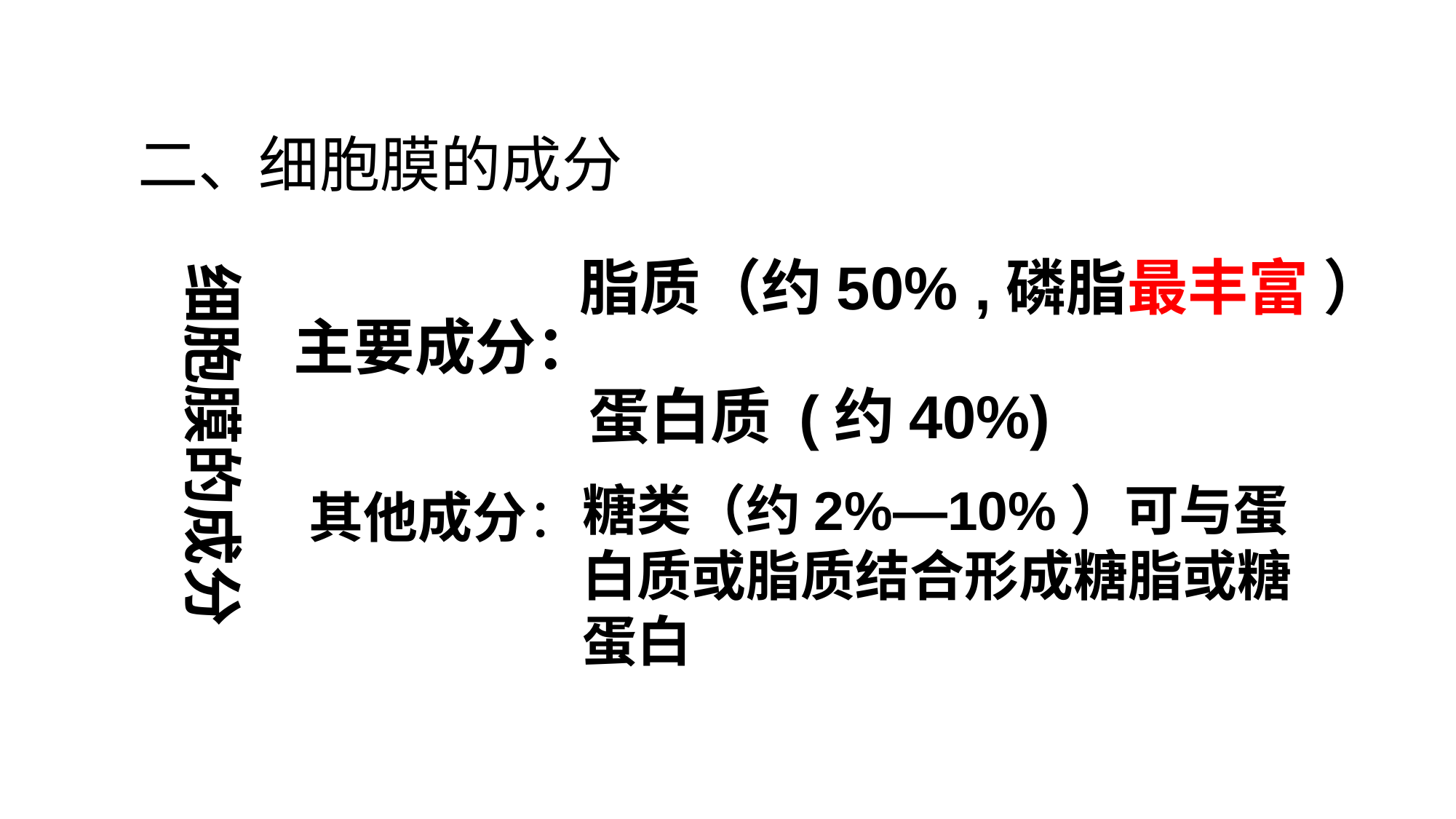

二、细胞膜的成分
脂质（约50% ,磷脂最丰富 ）
细胞膜的成分
主要成分：
蛋白质 (约40%)

糖类（约2%—10%）可与蛋白质或脂质结合形成糖脂或糖蛋白
其他成分：